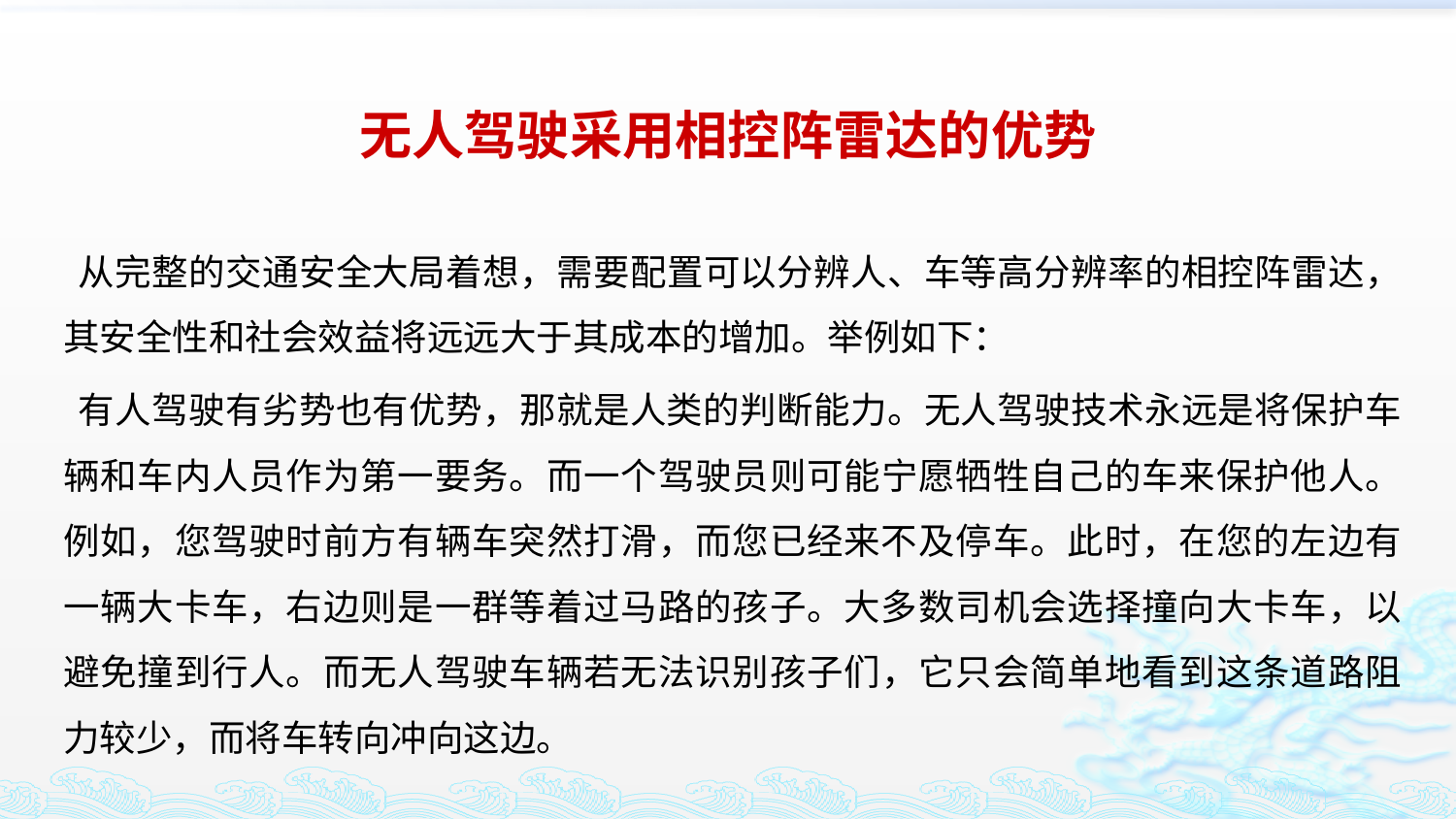

# 无人驾驶采用相控阵雷达的优势
       从完整的交通安全大局着想，需要配置可以分辨人、车等高分辨率的相控阵雷达，其安全性和社会效益将远远大于其成本的增加。举例如下：
       有人驾驶有劣势也有优势，那就是人类的判断能力。无人驾驶技术永远是将保护车辆和车内人员作为第一要务。而一个驾驶员则可能宁愿牺牲自己的车来保护他人。例如，您驾驶时前方有辆车突然打滑，而您已经来不及停车。此时，在您的左边有一辆大卡车，右边则是一群等着过马路的孩子。大多数司机会选择撞向大卡车，以避免撞到行人。而无人驾驶车辆若无法识别孩子们，它只会简单地看到这条道路阻力较少，而将车转向冲向这边。